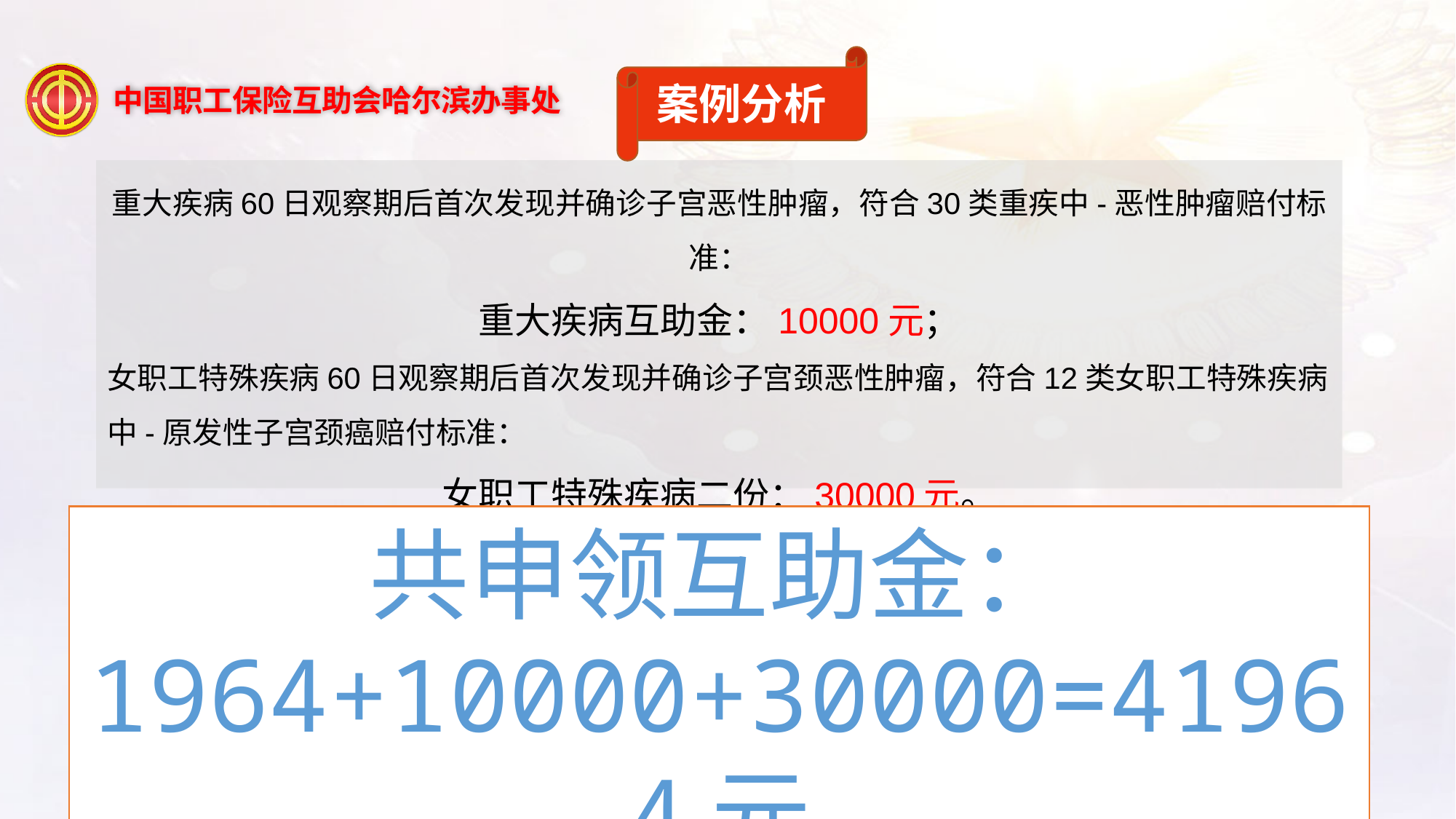

案例分析
重大疾病60日观察期后首次发现并确诊子宫恶性肿瘤，符合30类重疾中-恶性肿瘤赔付标准：
重大疾病互助金：10000元；
女职工特殊疾病60日观察期后首次发现并确诊子宫颈恶性肿瘤，符合12类女职工特殊疾病中-原发性子宫颈癌赔付标准：
女职工特殊疾病二份：30000元。
共申领互助金：
1964+10000+30000=41964元